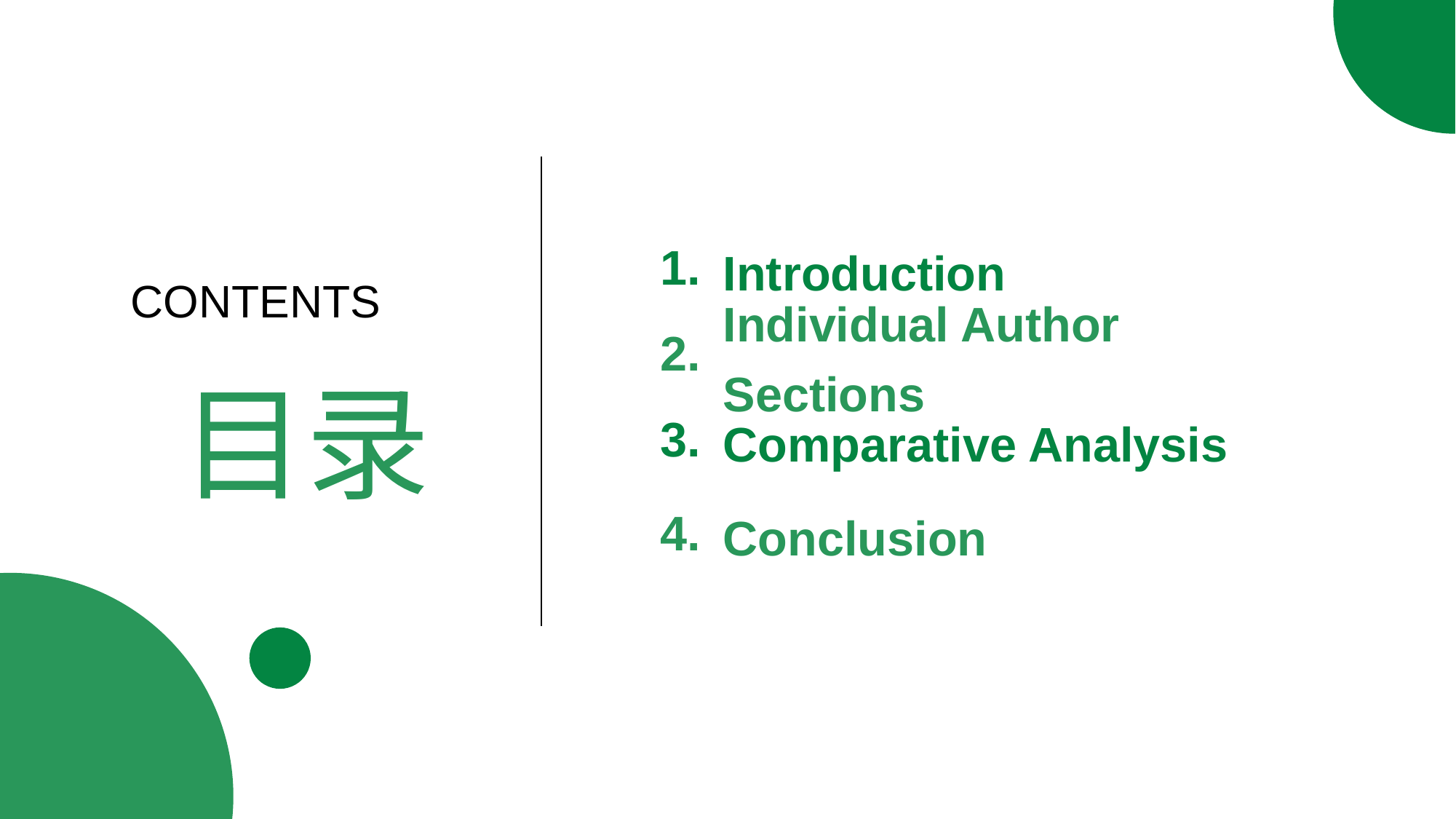

CONTENTS
Introduction
1.
Individual Author Sections
2.
目录
Comparative Analysis
3.
Conclusion
4.